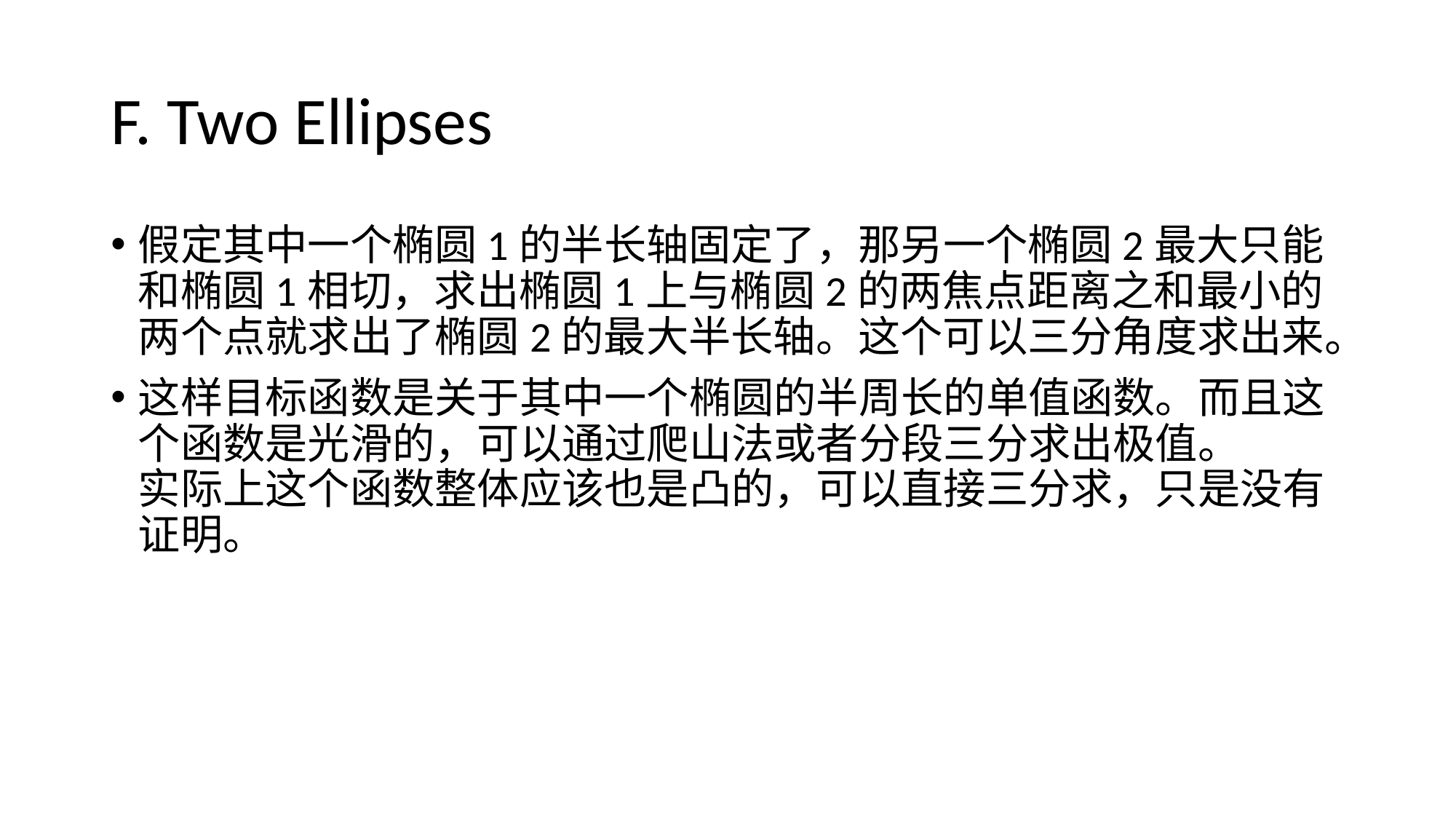

# F. Two Ellipses
假定其中一个椭圆1的半长轴固定了，那另一个椭圆2最大只能和椭圆1相切，求出椭圆1上与椭圆2的两焦点距离之和最小的两个点就求出了椭圆2的最大半长轴。这个可以三分角度求出来。
这样目标函数是关于其中一个椭圆的半周长的单值函数。而且这个函数是光滑的，可以通过爬山法或者分段三分求出极值。
实际上这个函数整体应该也是凸的，可以直接三分求，只是没有证明。